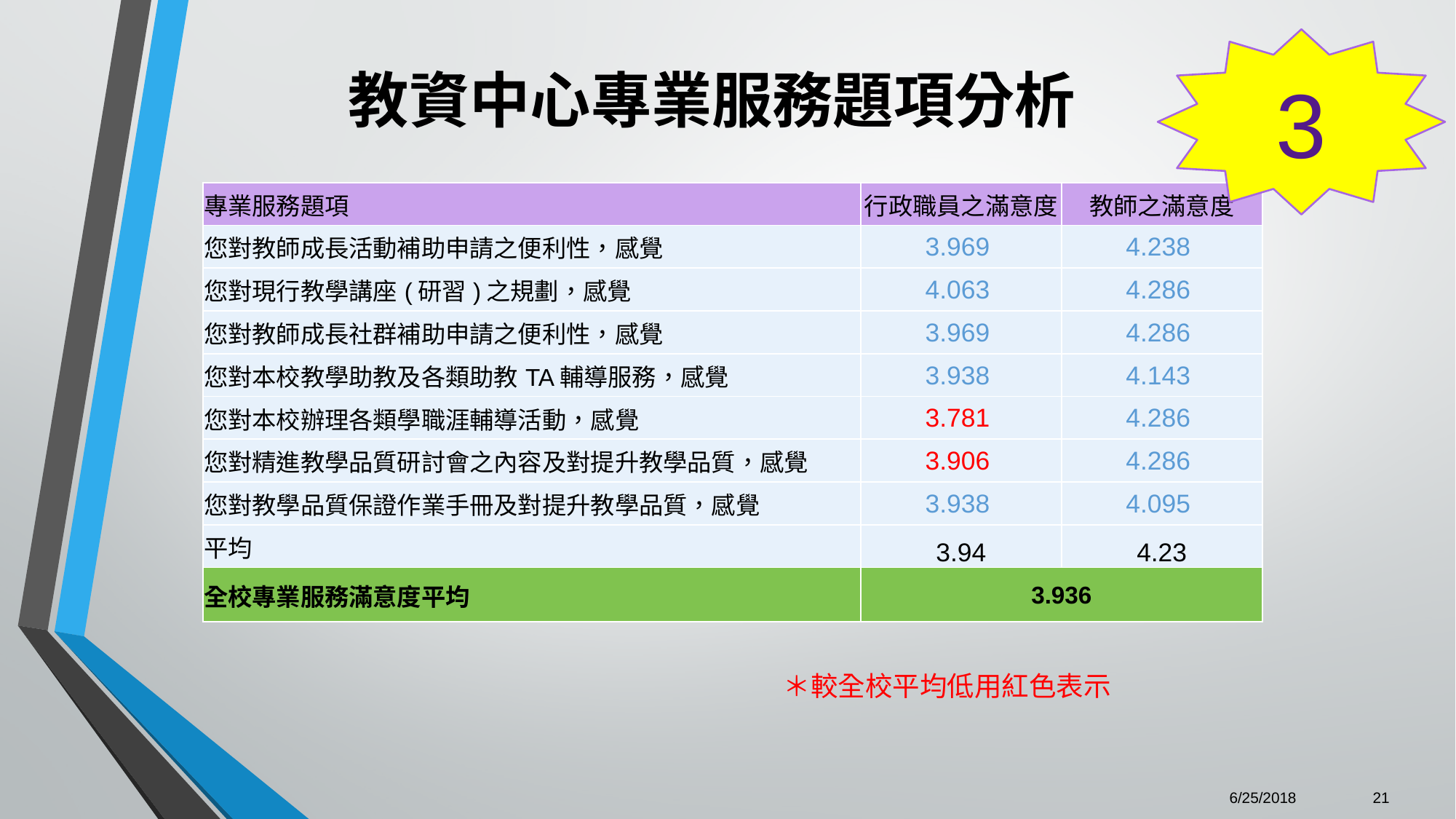

3
教資中心專業服務題項分析
| 專業服務題項 | 行政職員之滿意度 | 教師之滿意度 |
| --- | --- | --- |
| 您對教師成長活動補助申請之便利性，感覺 | 3.969 | 4.238 |
| 您對現行教學講座(研習)之規劃，感覺 | 4.063 | 4.286 |
| 您對教師成長社群補助申請之便利性，感覺 | 3.969 | 4.286 |
| 您對本校教學助教及各類助教TA輔導服務，感覺 | 3.938 | 4.143 |
| 您對本校辦理各類學職涯輔導活動，感覺 | 3.781 | 4.286 |
| 您對精進教學品質研討會之內容及對提升教學品質，感覺 | 3.906 | 4.286 |
| 您對教學品質保證作業手冊及對提升教學品質，感覺 | 3.938 | 4.095 |
| 平均 | 3.94 | 4.23 |
| 全校專業服務滿意度平均 | 3.936 |  |
＊較全校平均低用紅色表示

21
6/25/2018